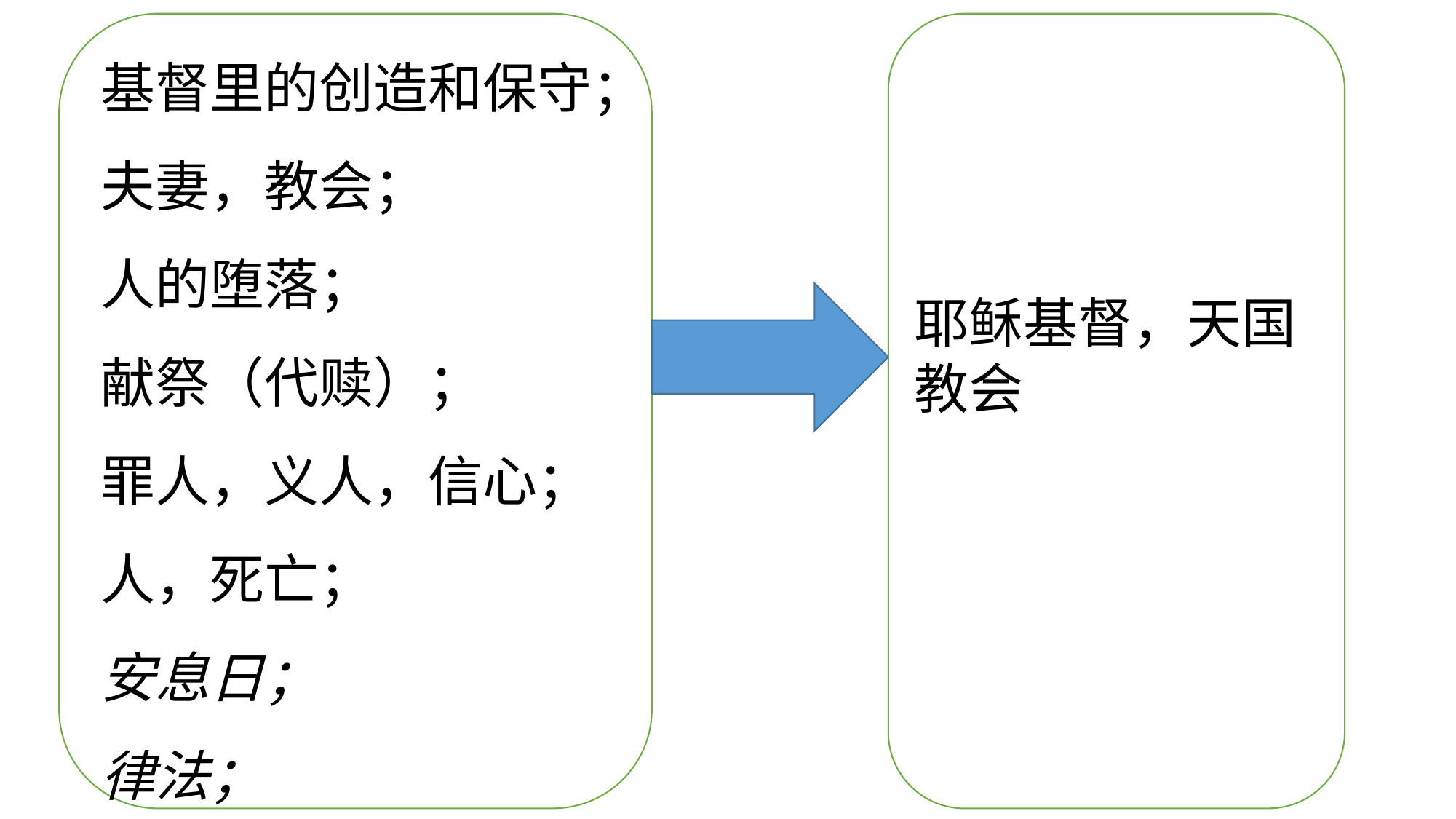

# 基督里的创造和保守； 夫妻，教会； 人的堕落； 献祭（代赎）； 罪人，义人，信心； 人，死亡； 安息日； 律法；

耶稣基督，天国
教会